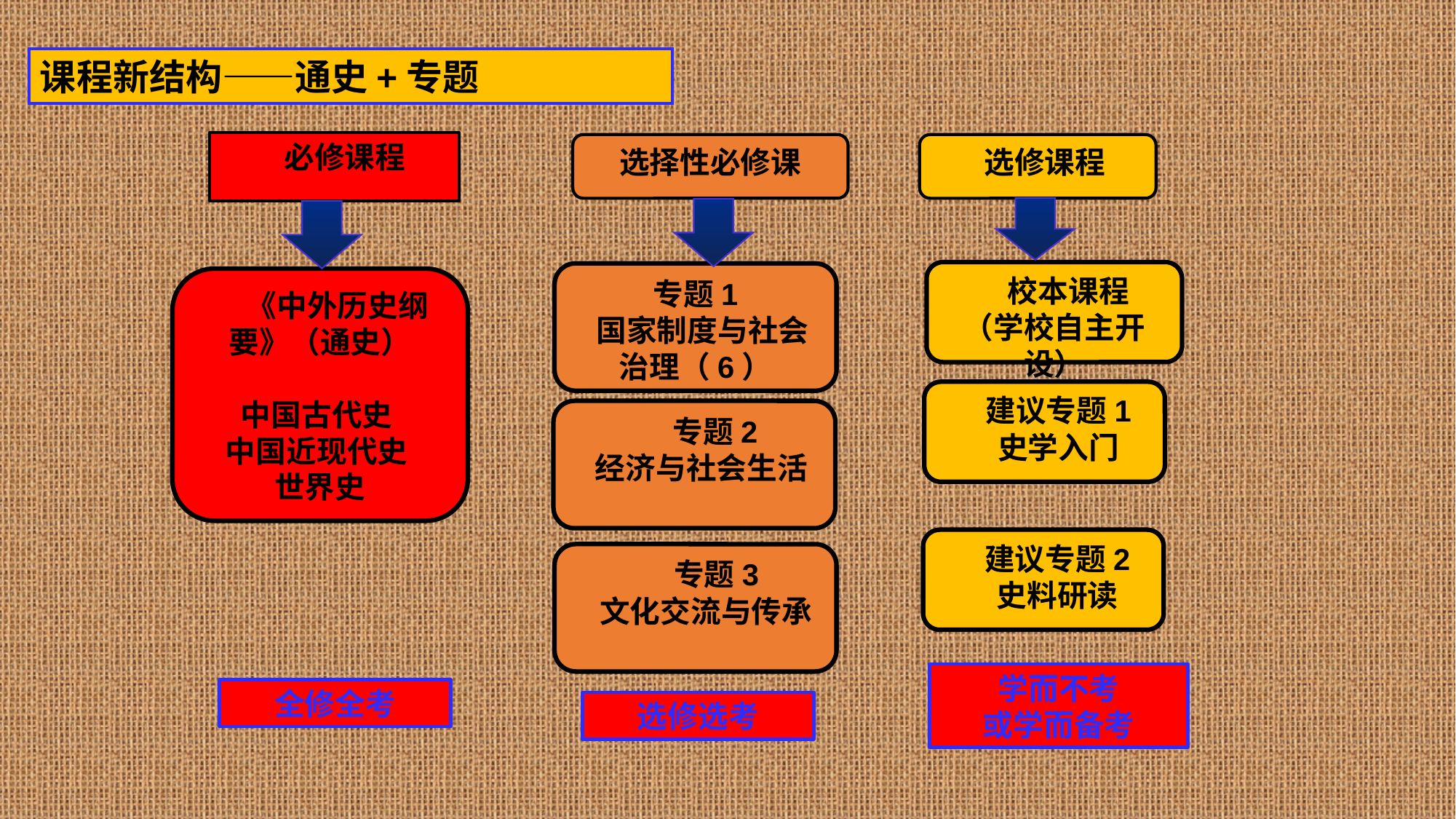

课程新结构——通史+专题
  必修课程
选择性必修课
 选修课程

   校本课程
（学校自主开设）
专题1
 国家制度与社会治理（6）
    《中外历史纲要》（通史）

中国古代史
中国近现代史
世界史
   建议专题1
   史学入门
     专题2
 经济与社会生活

   建议专题2
   史料研读
     专题3
  文化交流与传承

学而不考
或学而备考
全修全考
选修选考